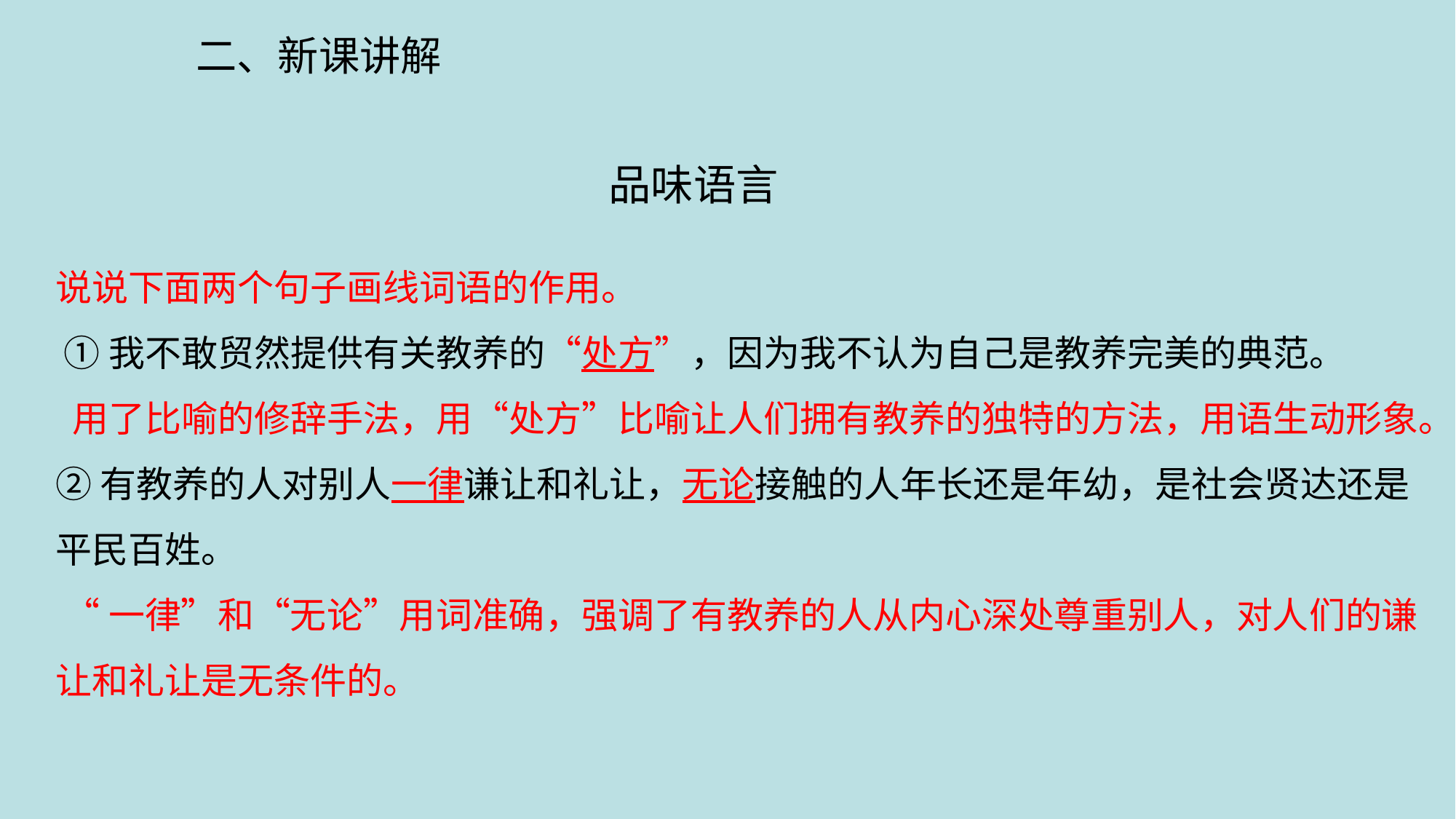

二、新课讲解

品味语言
说说下面两个句子画线词语的作用。
 ①我不敢贸然提供有关教养的“处方”，因为我不认为自己是教养完美的典范。
 用了比喻的修辞手法，用“处方”比喻让人们拥有教养的独特的方法，用语生动形象。
②有教养的人对别人一律谦让和礼让，无论接触的人年长还是年幼，是社会贤达还是平民百姓。
 “一律”和“无论”用词准确，强调了有教养的人从内心深处尊重别人，对人们的谦让和礼让是无条件的。